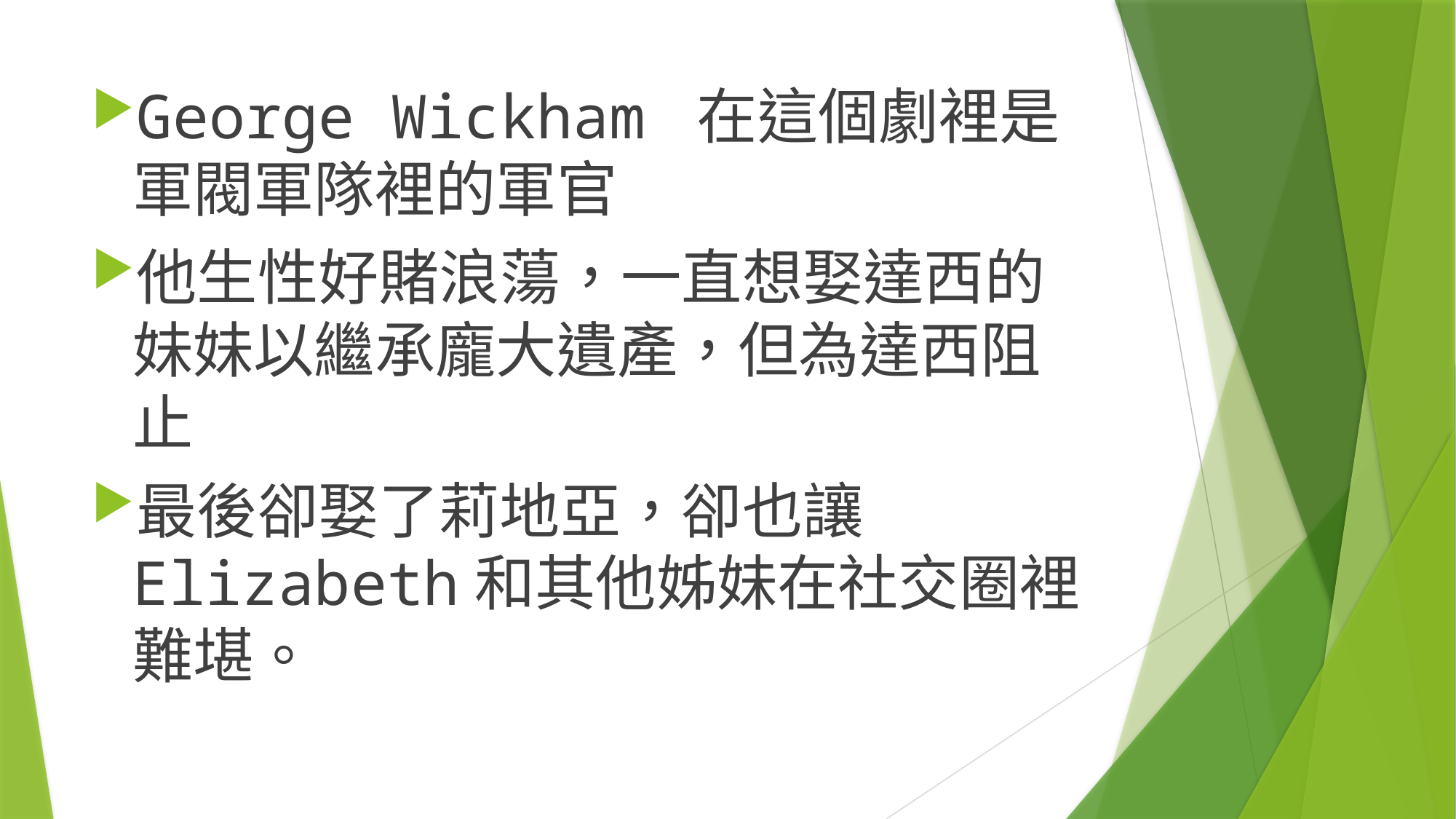

#
George Wickham 在這個劇裡是軍閥軍隊裡的軍官
他生性好賭浪蕩，一直想娶達西的妹妹以繼承龐大遺產，但為達西阻止
最後卻娶了莉地亞，卻也讓Elizabeth和其他姊妹在社交圈裡難堪。